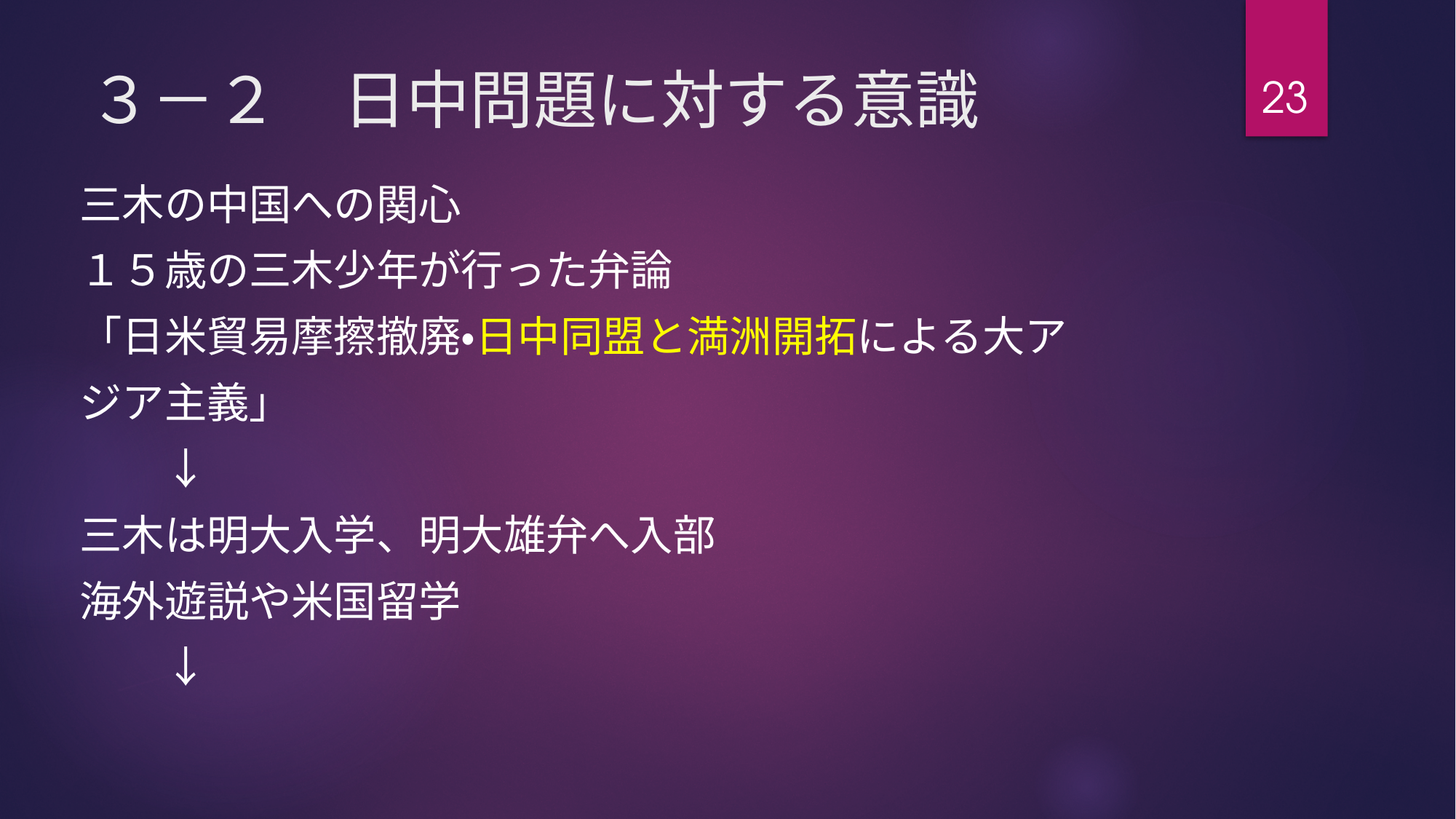

23
# ３－２　日中問題に対する意識
三木の中国への関心
１５歳の三木少年が行った弁論
「日米貿易摩擦撤廃・日中同盟と満洲開拓による大ア
ジア主義」
　　↓
三木は明大入学、明大雄弁へ入部
海外遊説や米国留学
　　↓